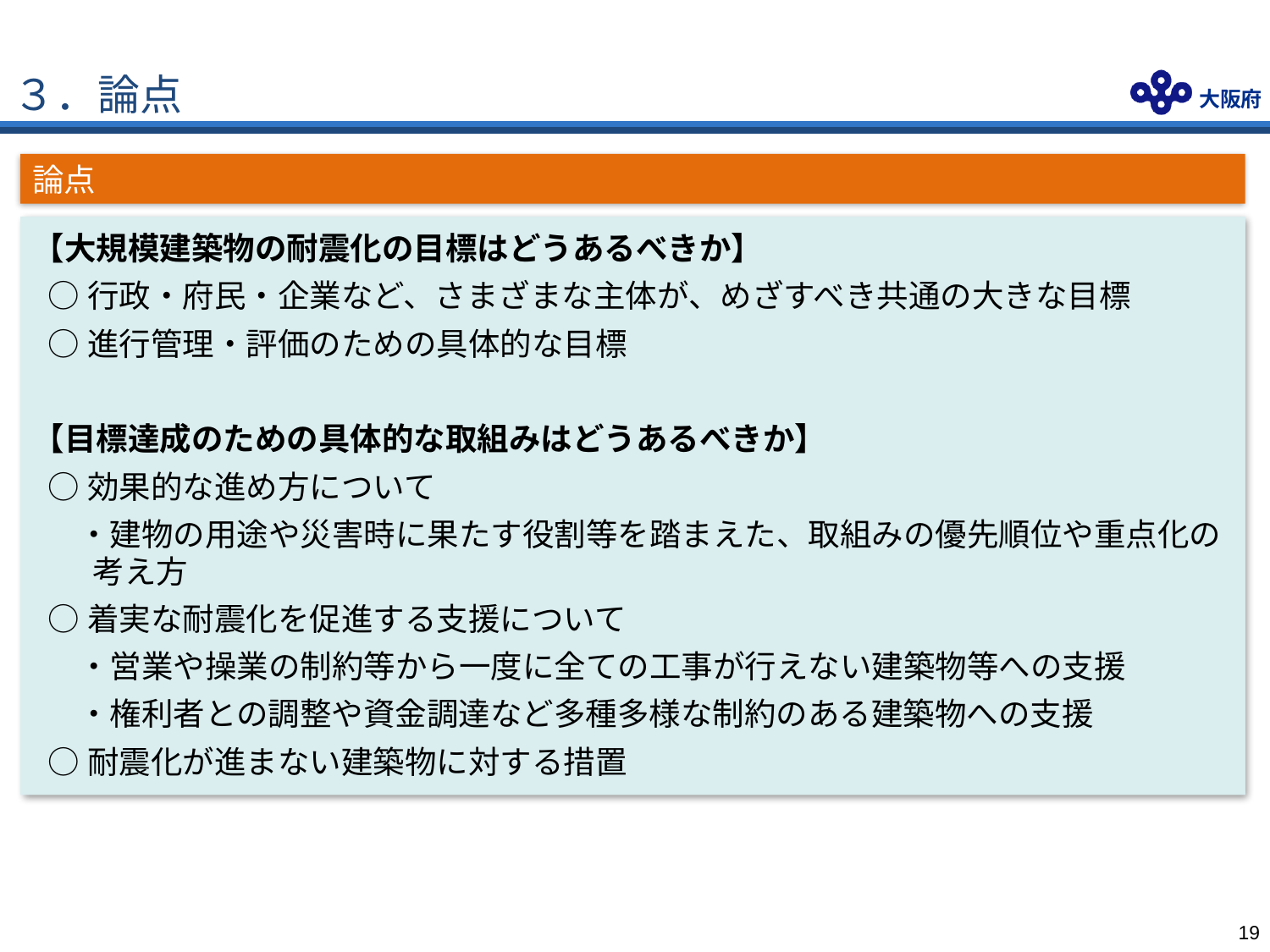

# ３．論点
論点
【大規模建築物の耐震化の目標はどうあるべきか】
○行政・府民・企業など、さまざまな主体が、めざすべき共通の大きな目標
○進行管理・評価のための具体的な目標

【目標達成のための具体的な取組みはどうあるべきか】
○効果的な進め方について
・建物の用途や災害時に果たす役割等を踏まえた、取組みの優先順位や重点化の考え方
○着実な耐震化を促進する支援について
・営業や操業の制約等から一度に全ての工事が行えない建築物等への支援
・権利者との調整や資金調達など多種多様な制約のある建築物への支援
○耐震化が進まない建築物に対する措置
19